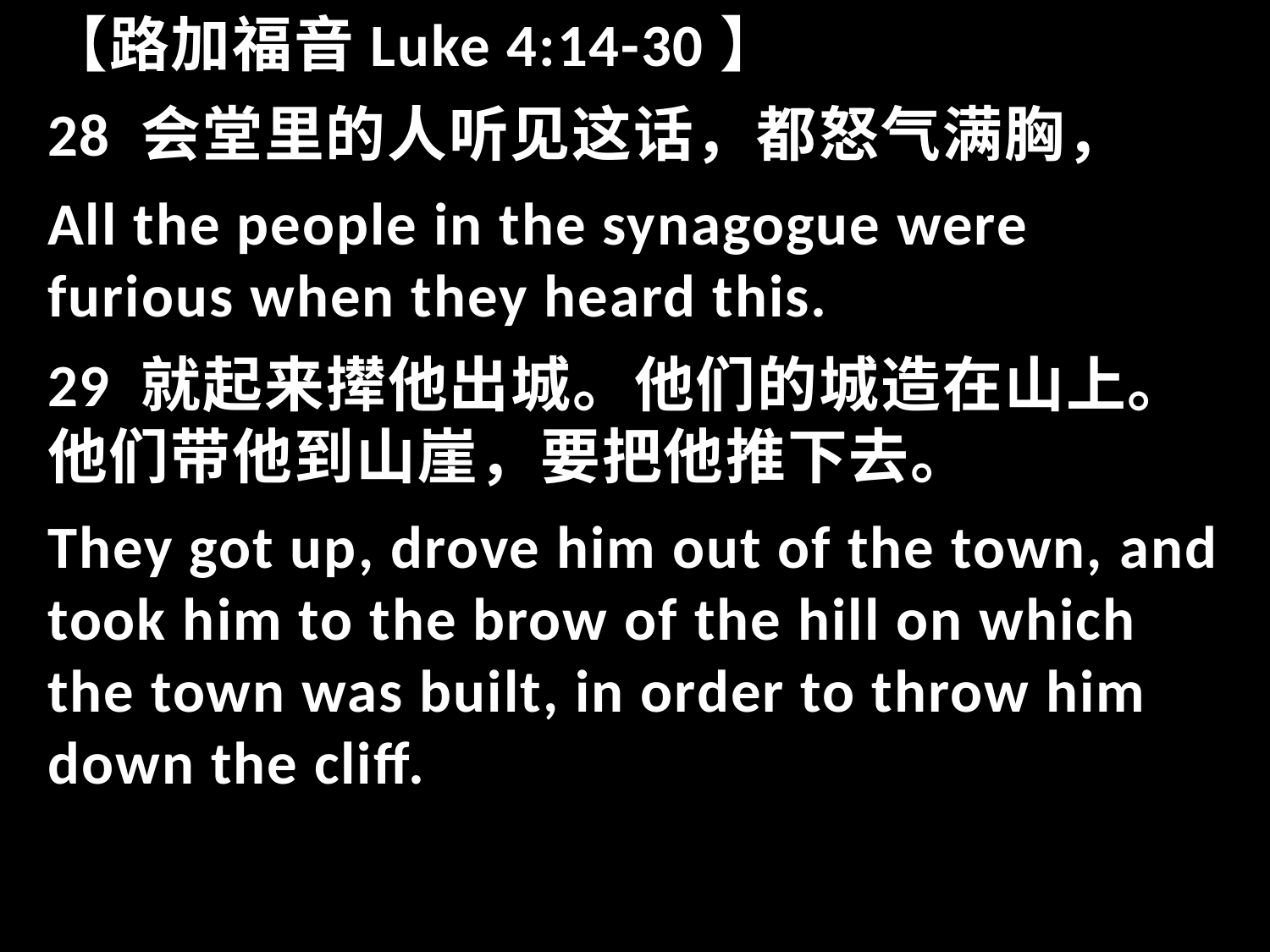

【路加福音Luke 4:14-30】
28 会堂里的人听见这话，都怒气满胸，
All the people in the synagogue were furious when they heard this.
29 就起来撵他出城。他们的城造在山上。他们带他到山崖，要把他推下去。
They got up, drove him out of the town, and took him to the brow of the hill on which the town was built, in order to throw him down the cliff.